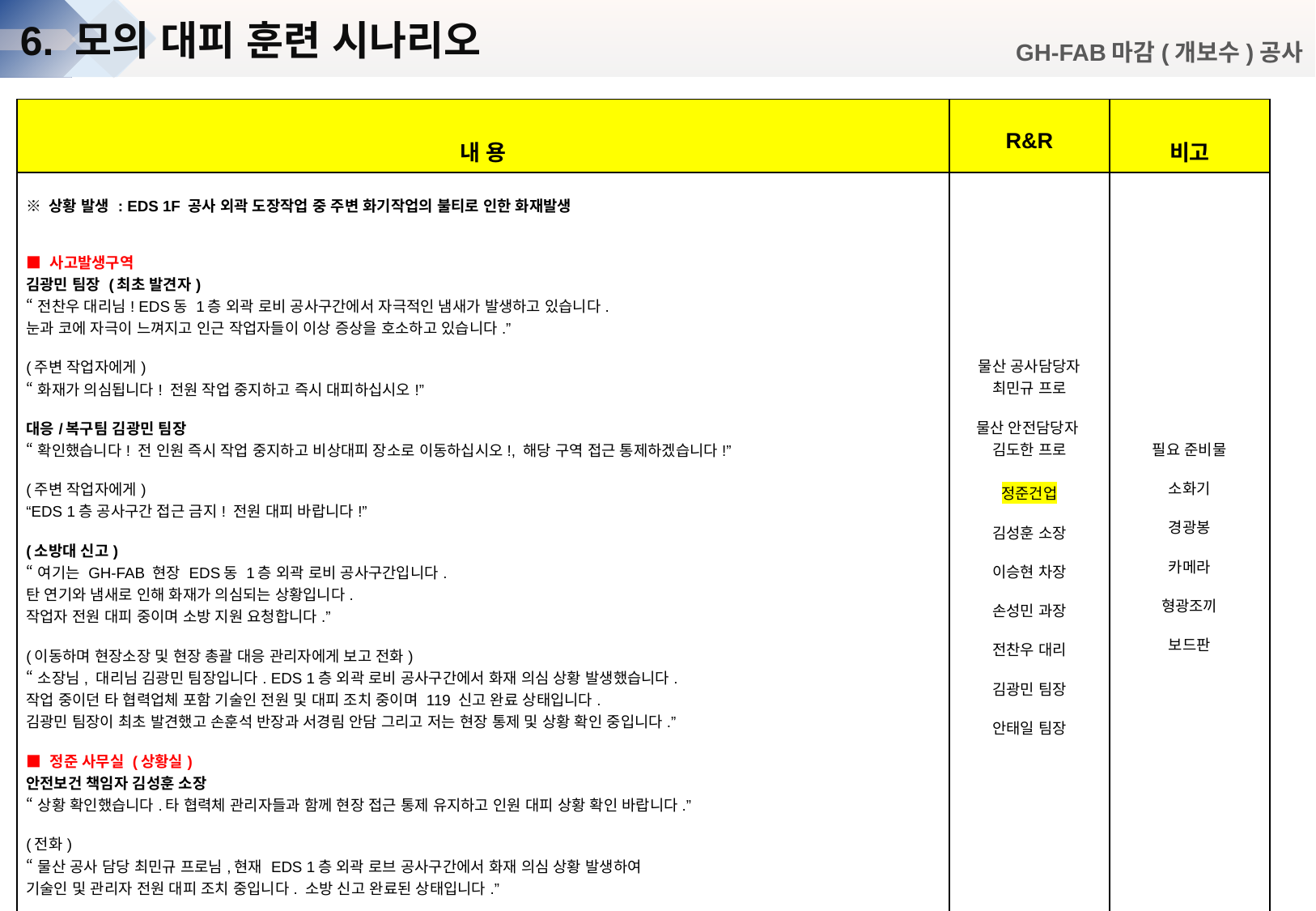

6. 모의 대피 훈련 시나리오
GH-FAB마감(개보수)공사
| 내 용 | R&R | 비고 |
| --- | --- | --- |
| ※ 상황 발생 : EDS 1F 공사 외곽 도장작업 중 주변 화기작업의 불티로 인한 화재발생 ■ 사고발생구역 김광민 팀장 (최초 발견자) “전찬우 대리님! EDS동 1층 외곽 로비 공사구간에서 자극적인 냄새가 발생하고 있습니다. 눈과 코에 자극이 느껴지고 인근 작업자들이 이상 증상을 호소하고 있습니다.” (주변 작업자에게) “화재가 의심됩니다! 전원 작업 중지하고 즉시 대피하십시오!” 대응/복구팀 김광민 팀장 “확인했습니다! 전 인원 즉시 작업 중지하고 비상대피 장소로 이동하십시오!, 해당 구역 접근 통제하겠습니다!” (주변 작업자에게) “EDS 1층 공사구간 접근 금지! 전원 대피 바랍니다!” (소방대 신고) “여기는 GH-FAB 현장 EDS동 1층 외곽 로비 공사구간입니다. 탄 연기와 냄새로 인해 화재가 의심되는 상황입니다. 작업자 전원 대피 중이며 소방 지원 요청합니다.” (이동하며 현장소장 및 현장 총괄 대응 관리자에게 보고 전화) “소장님, 대리님 김광민 팀장입니다. EDS 1층 외곽 로비 공사구간에서 화재 의심 상황 발생했습니다. 작업 중이던 타 협력업체 포함 기술인 전원 및 대피 조치 중이며 119 신고 완료 상태입니다. 김광민 팀장이 최초 발견했고 손훈석 반장과 서경림 안담 그리고 저는 현장 통제 및 상황 확인 중입니다.” ■ 정준 사무실 (상황실) 안전보건 책임자 김성훈 소장 “상황 확인했습니다.타 협력체 관리자들과 함께 현장 접근 통제 유지하고 인원 대피 상황 확인 바랍니다.” (전화) “물산 공사 담당 최민규 프로님,현재 EDS 1층 외곽 로브 공사구간에서 화재 의심 상황 발생하여 기술인 및 관리자 전원 대피 조치 중입니다. 소방 신고 완료된 상태입니다.” | 물산 공사담당자 최민규 프로 물산 안전담당자 김도한 프로 정준건업 김성훈 소장 이승현 차장 손성민 과장 전찬우 대리 김광민 팀장 안태일 팀장 | 필요 준비물 소화기 경광봉 카메라 형광조끼 보드판 |